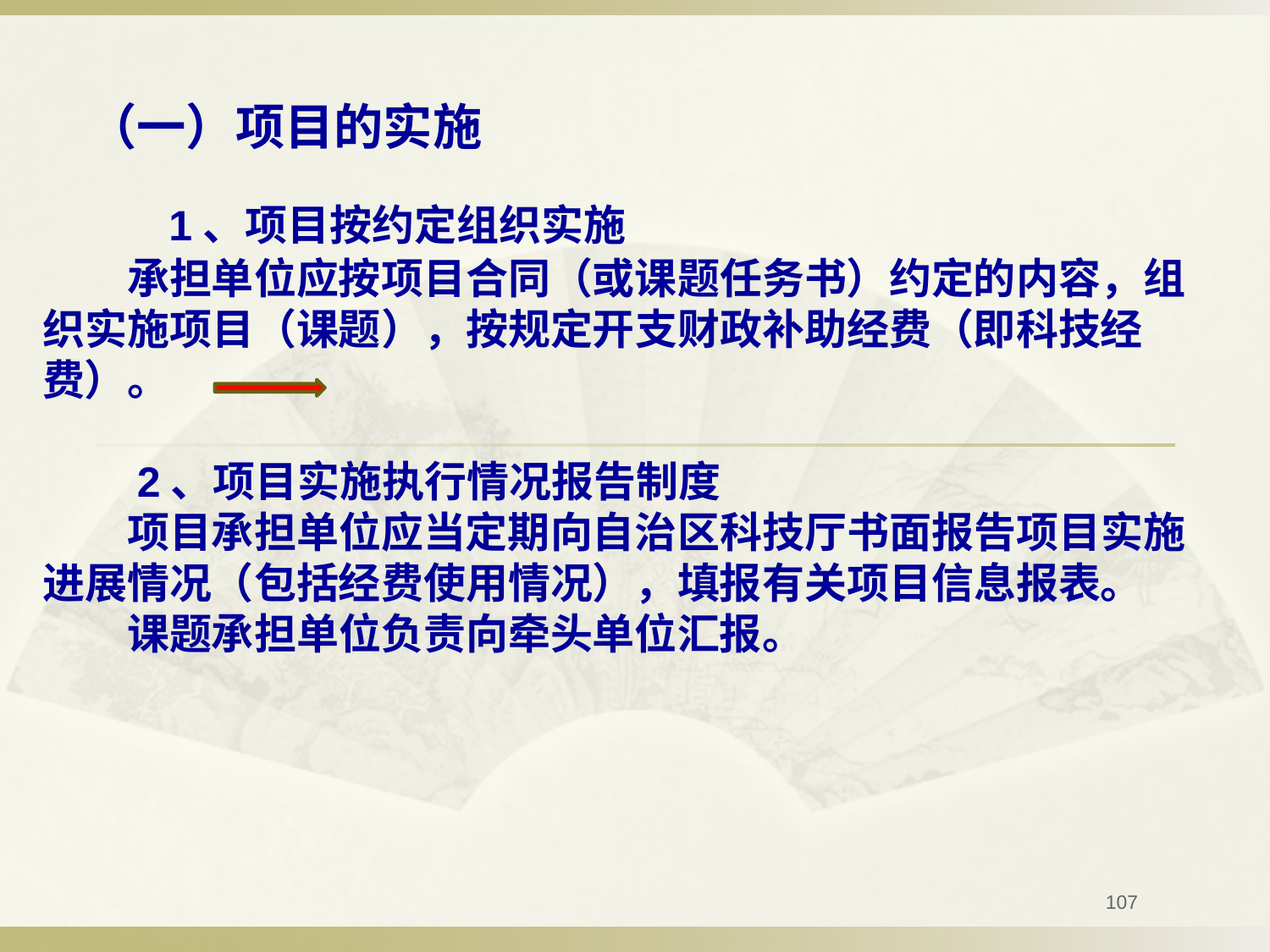

（一）项目的实施

　　1、项目按约定组织实施
　　承担单位应按项目合同（或课题任务书）约定的内容，组织实施项目（课题），按规定开支财政补助经费（即科技经费）。

　　2、项目实施执行情况报告制度
　　项目承担单位应当定期向自治区科技厅书面报告项目实施进展情况（包括经费使用情况），填报有关项目信息报表。
　　课题承担单位负责向牵头单位汇报。

107